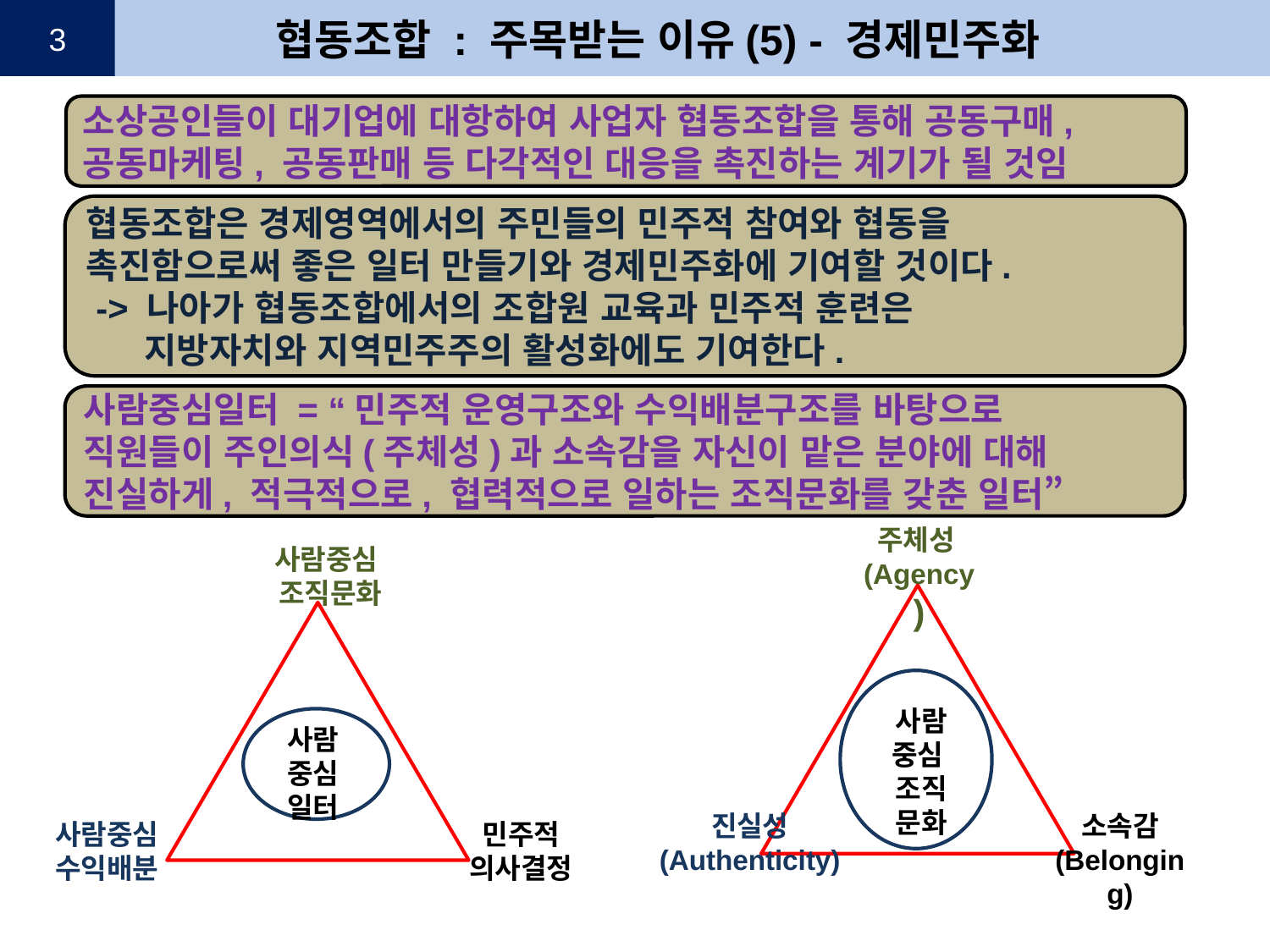

협동조합 : 주목받는 이유(5) - 경제민주화
3

소상공인들이 대기업에 대항하여 사업자 협동조합을 통해 공동구매, 공동마케팅, 공동판매 등 다각적인 대응을 촉진하는 계기가 될 것임
협동조합은 경제영역에서의 주민들의 민주적 참여와 협동을
촉진함으로써 좋은 일터 만들기와 경제민주화에 기여할 것이다.
 -> 나아가 협동조합에서의 조합원 교육과 민주적 훈련은
     지방자치와 지역민주주의 활성화에도 기여한다.
사람중심일터 = “민주적 운영구조와 수익배분구조를 바탕으로
직원들이 주인의식(주체성)과 소속감을 자신이 맡은 분야에 대해
진실하게, 적극적으로, 협력적으로 일하는 조직문화를 갖춘 일터”
주체성(Agency)

사람
중심
조직
문화
진실성
(Authenticity)
소속감
(Belonging)
사람중심
조직문화

사람
중심
일터
사람중심 수익배분
민주적
의사결정